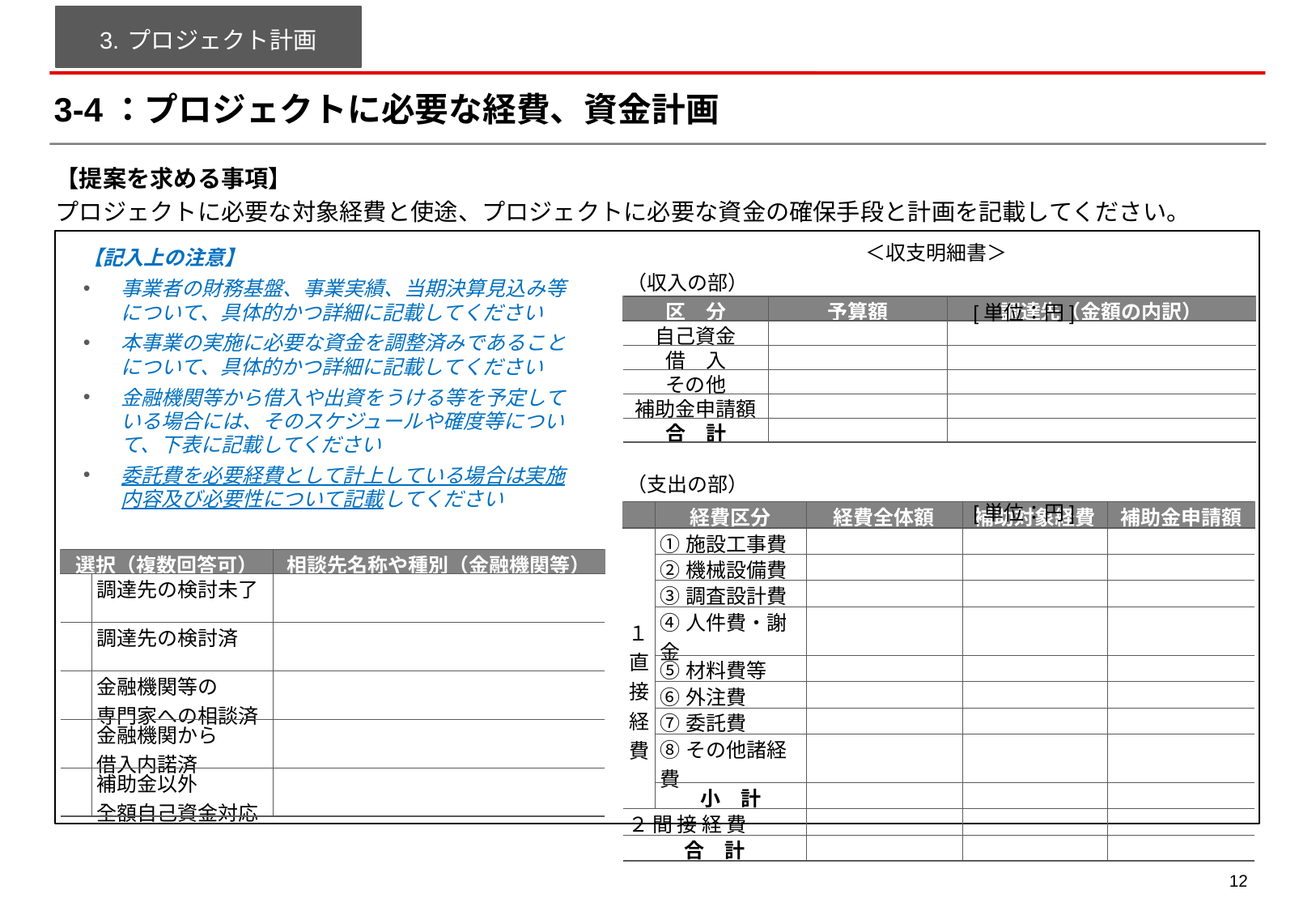

プロジェクト計画
# 3-4：プロジェクトに必要な経費、資金計画
【提案を求める事項】
プロジェクトに必要な対象経費と使途、プロジェクトに必要な資金の確保手段と計画を記載してください。

＜収支明細書＞
【記入上の注意】
事業者の財務基盤、事業実績、当期決算見込み等について、具体的かつ詳細に記載してください
本事業の実施に必要な資金を調整済みであることについて、具体的かつ詳細に記載してください
金融機関等から借入や出資をうける等を予定している場合には、そのスケジュールや確度等について、下表に記載してください
委託費を必要経費として計上している場合は実施内容及び必要性について記載してください
（収入の部）　　　　　　　　　　　　　　　　　　　　　　　　　　　　　　　　　[単位：円]
| 区　分 | 予算額 | 調達先（金額の内訳） |
| --- | --- | --- |
| 自己資金 |  |  |
| 借　入 |  |  |
| その他 |  |  |
| 補助金申請額 |  |  |
| 合　計 |  |  |
（支出の部）　　　　　　　　　　　　　　　　　　　　　　　　　　　　　　　　　[単位：円]
|  | 経費区分 | 経費全体額 | 補助対象経費 | 補助金申請額 |
| --- | --- | --- | --- | --- |
| １ 直 接 経 費 | ①施設工事費 |  |  |  |
|  | ②機械設備費 |  |  |  |
|  | ③調査設計費 |  |  |  |
|  | ④人件費・謝金 |  |  |  |
|  | ⑤材料費等 |  |  |  |
|  | ⑥外注費 |  |  |  |
|  | ⑦委託費 |  |  |  |
|  | ⑧その他諸経費 |  |  |  |
|  | 小　計 |  |  |  |
| ２ 間 接 経 費 |  |  |  |  |
| 合　計 |  |  |  |  |
| 選択（複数回答可） |  | 相談先名称や種別（金融機関等） |
| --- | --- | --- |
|  | 調達先の検討未了 |  |
|  | 調達先の検討済 |  |
|  | 金融機関等の 専門家への相談済 |  |
|  | 金融機関から 借入内諾済 |  |
|  | 補助金以外 全額自己資金対応 |  |